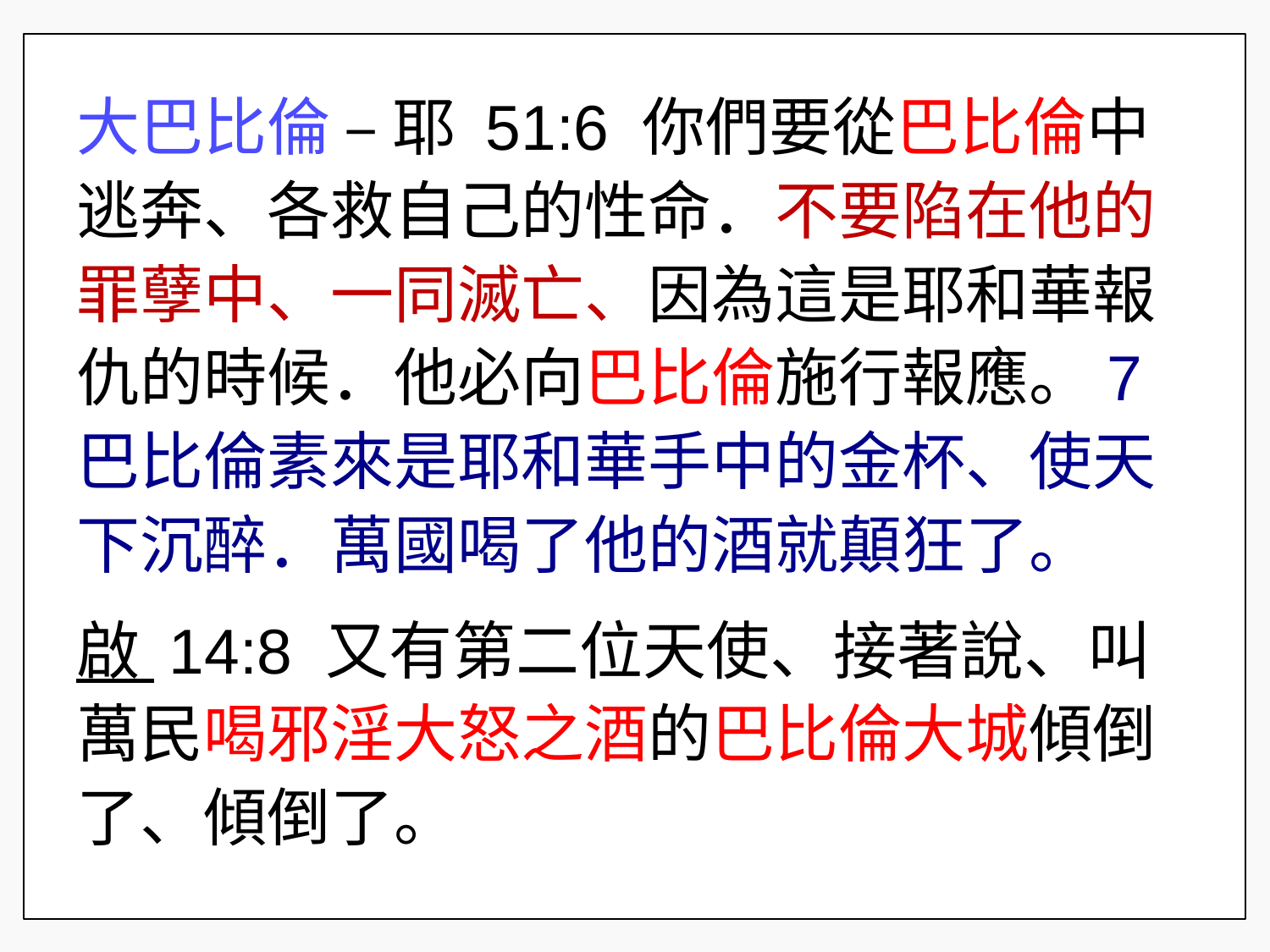

大巴比倫 – 耶 51:6 你們要從巴比倫中逃奔、各救自己的性命．不要陷在他的罪孽中、一同滅亡、因為這是耶和華報仇的時候．他必向巴比倫施行報應。7 巴比倫素來是耶和華手中的金杯、使天下沉醉．萬國喝了他的酒就顛狂了。
啟 14:8 又有第二位天使、接著說、叫萬民喝邪淫大怒之酒的巴比倫大城傾倒了、傾倒了。